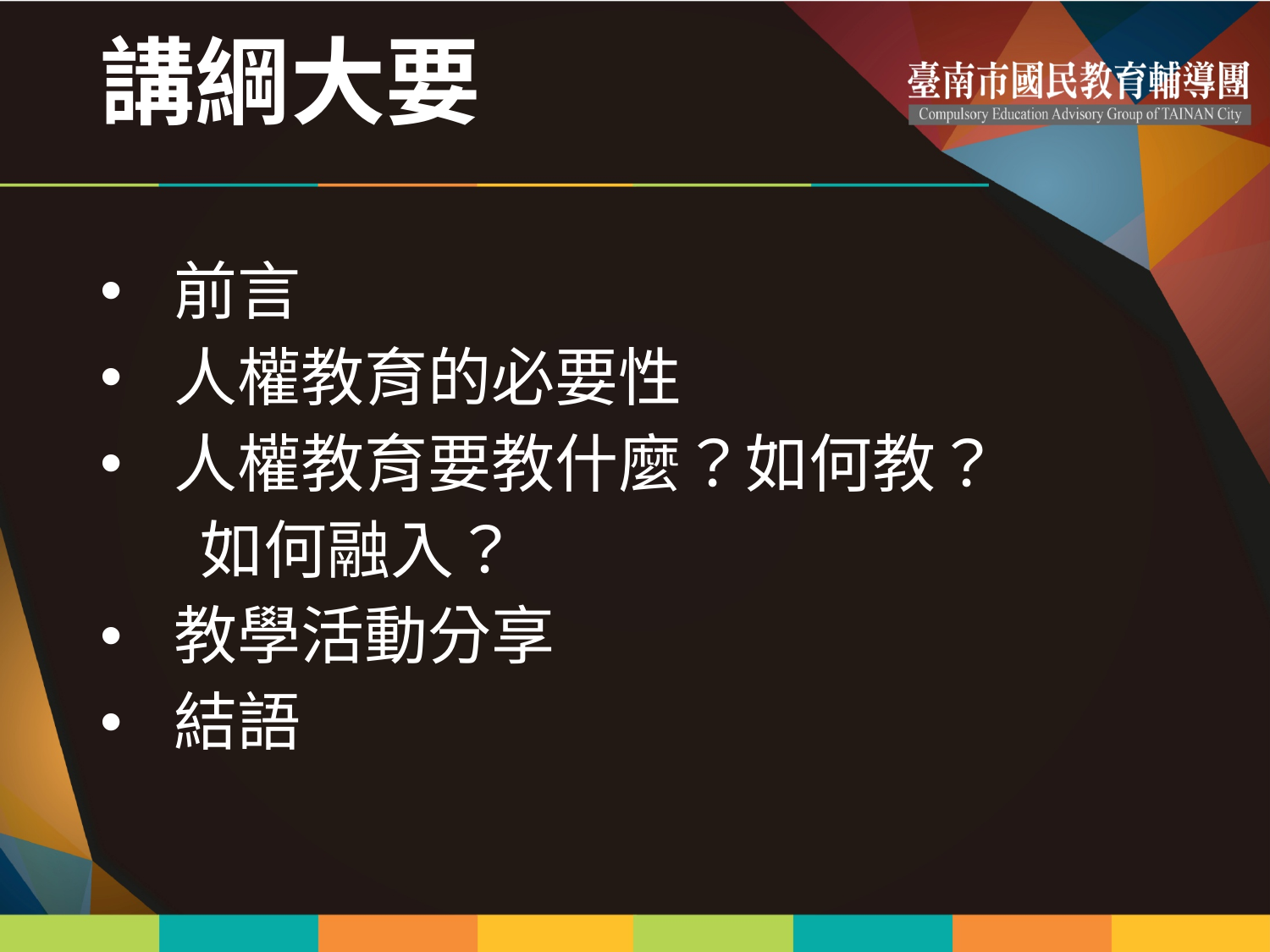

# 講綱大要
前言
人權教育的必要性
人權教育要教什麼？如何教？
      如何融入？
教學活動分享
結語